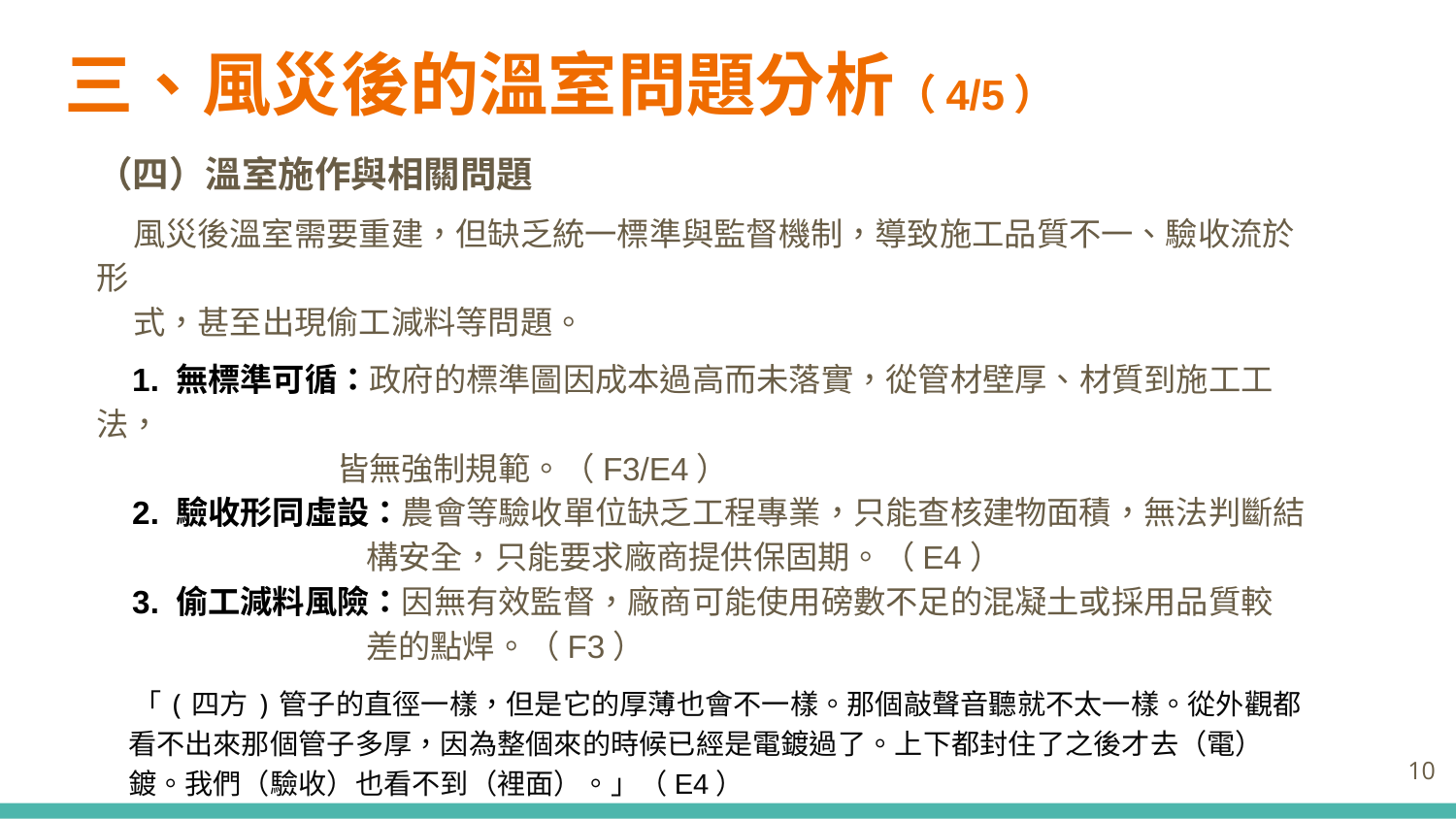

# 三、風災後的溫室問題分析（4/5）
（四）溫室施作與相關問題
    風災後溫室需要重建，但缺乏統一標準與監督機制，導致施工品質不一、驗收流於形
    式，甚至出現偷工減料等問題。
    1. 無標準可循：政府的標準圖因成本過高而未落實，從管材壁厚、材質到施工工法，
                                皆無強制規範。（F3/E4）
    2. 驗收形同虛設：農會等驗收單位缺乏工程專業，只能查核建物面積，無法判斷結
                                    構安全，只能要求廠商提供保固期。（E4）
    3. 偷工減料風險：因無有效監督，廠商可能使用磅數不足的混凝土或採用品質較
                                    差的點焊。（F3）
    「(四方)管子的直徑一樣，但是它的厚薄也會不一樣。那個敲聲音聽就不太一樣。從外觀都
    看不出來那個管子多厚，因為整個來的時候已經是電鍍過了。上下都封住了之後才去（電）
    鍍。我們（驗收）也看不到（裡面）。」（E4）

10